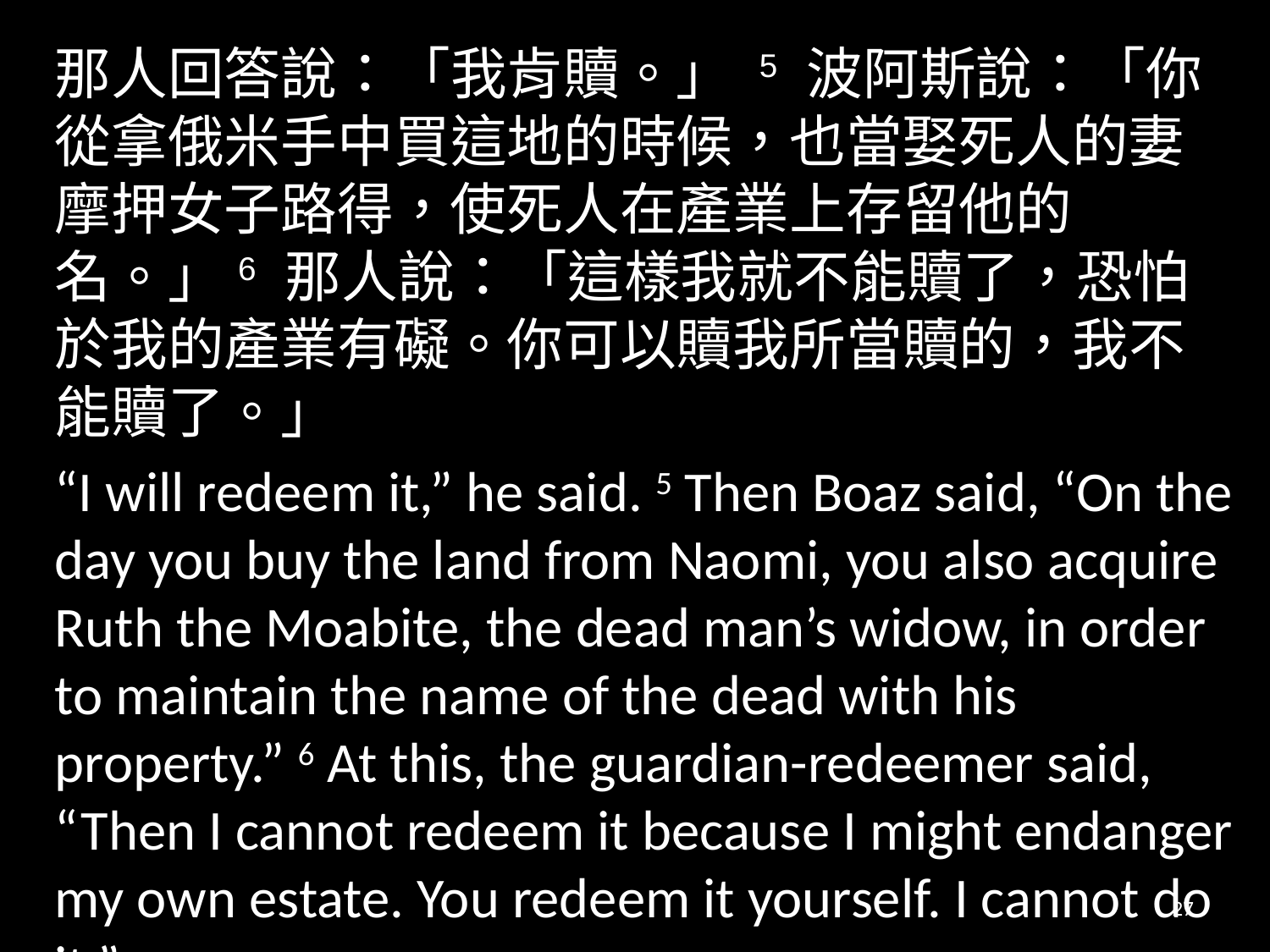

那人回答說：「我肯贖。」 5 波阿斯說：「你從拿俄米手中買這地的時候，也當娶死人的妻摩押女子路得，使死人在產業上存留他的名。」6 那人說：「這樣我就不能贖了，恐怕於我的產業有礙。你可以贖我所當贖的，我不能贖了。」
“I will redeem it,” he said. 5 Then Boaz said, “On the day you buy the land from Naomi, you also acquire Ruth the Moabite, the dead man’s widow, in order to maintain the name of the dead with his property.” 6 At this, the guardian-redeemer said, “Then I cannot redeem it because I might endanger my own estate. You redeem it yourself. I cannot do it.”
27